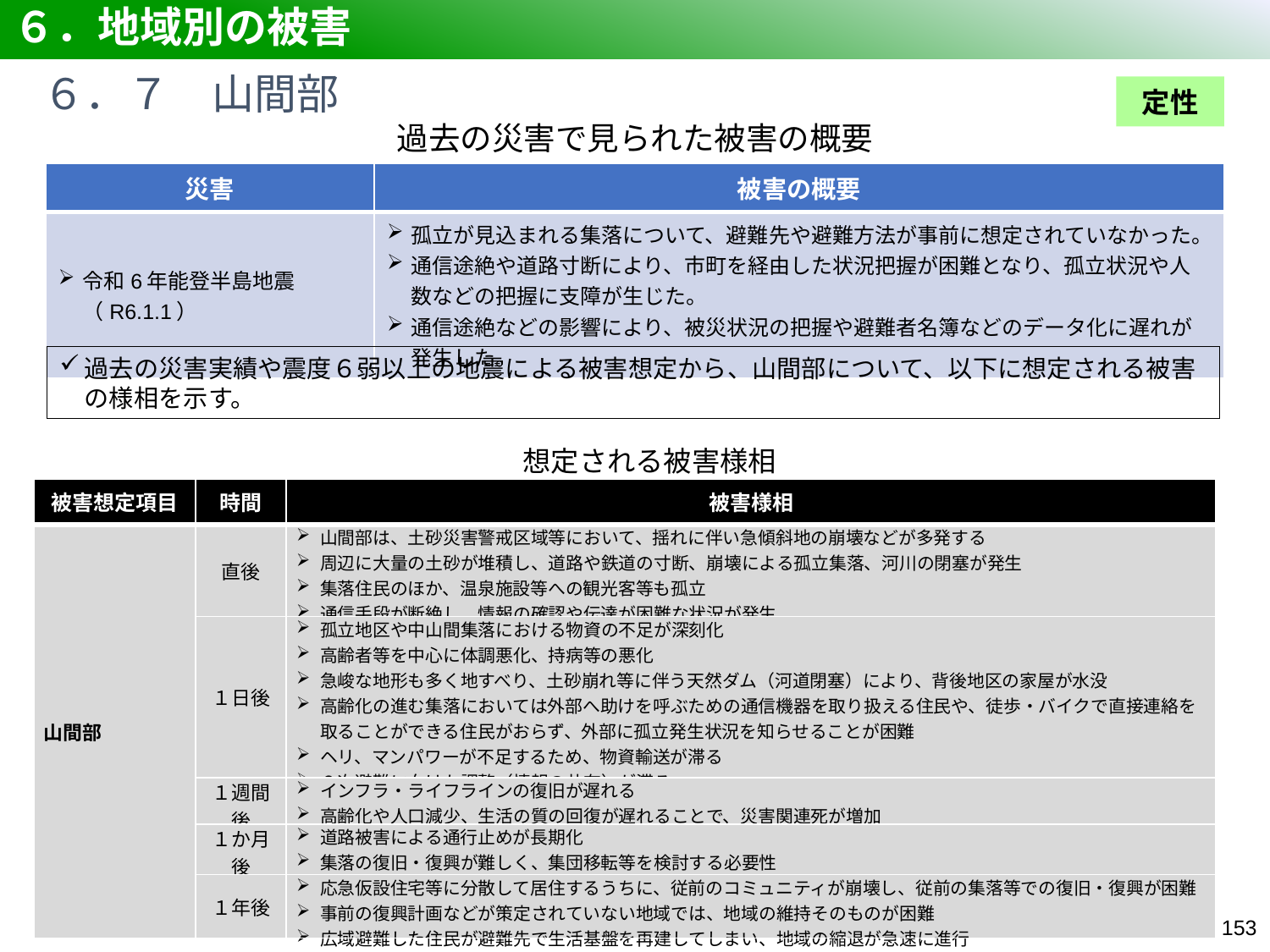

# ６．地域別の被害
６．７　山間部
定性
過去の災害で見られた被害の概要
| 災害 | 被害の概要 |
| --- | --- |
| 令和6年能登半島地震（R6.1.1） | 孤立が見込まれる集落について、避難先や避難方法が事前に想定されていなかった。 通信途絶や道路寸断により、市町を経由した状況把握が困難となり、孤立状況や人数などの把握に支障が生じた。 通信途絶などの影響により、被災状況の把握や避難者名簿などのデータ化に遅れが発生した。 |
過去の災害実績や震度６弱以上の地震による被害想定から、山間部について、以下に想定される被害の様相を示す。
想定される被害様相
| 被害想定項目 | 時間 | 被害様相 |
| --- | --- | --- |
| 山間部 | 直後 | 山間部は、土砂災害警戒区域等において、揺れに伴い急傾斜地の崩壊などが多発する 周辺に大量の土砂が堆積し、道路や鉄道の寸断、崩壊による孤立集落、河川の閉塞が発生 集落住民のほか、温泉施設等への観光客等も孤立 通信手段が断絶し、情報の確認や伝達が困難な状況が発生 |
|  | １日後 | 孤立地区や中山間集落における物資の不足が深刻化 高齢者等を中心に体調悪化、持病等の悪化 急峻な地形も多く地すべり、土砂崩れ等に伴う天然ダム（河道閉塞）により、背後地区の家屋が水没 高齢化の進む集落においては外部へ助けを呼ぶための通信機器を取り扱える住民や、徒歩・バイクで直接連絡を取ることができる住民がおらず、外部に孤立発生状況を知らせることが困難 ヘリ、マンパワーが不足するため、物資輸送が滞る ２次避難に向けた調整（情報の共有）が滞る |
|  | １週間後 | インフラ・ライフラインの復旧が遅れる 高齢化や人口減少、生活の質の回復が遅れることで、災害関連死が増加 |
|  | １か月後 | 道路被害による通行止めが長期化 集落の復旧・復興が難しく、集団移転等を検討する必要性 |
|  | １年後 | 応急仮設住宅等に分散して居住するうちに、従前のコミュニティが崩壊し、従前の集落等での復旧・復興が困難 事前の復興計画などが策定されていない地域では、地域の維持そのものが困難 広域避難した住民が避難先で生活基盤を再建してしまい、地域の縮退が急速に進行 |
153